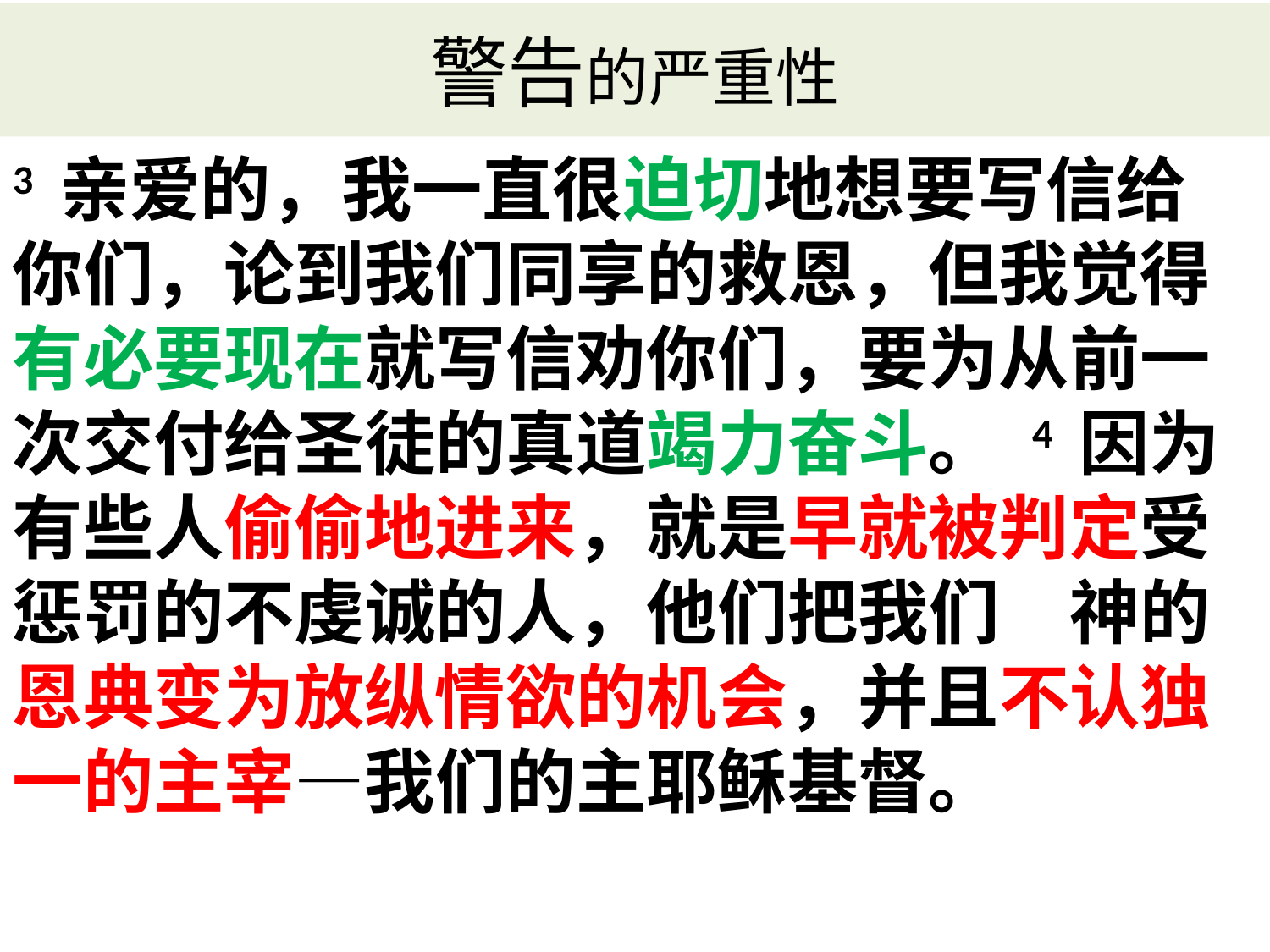

# 警告的严重性
3 亲爱的，我一直很迫切地想要写信给你们，论到我们同享的救恩，但我觉得有必要现在就写信劝你们，要为从前一次交付给圣徒的真道竭力奋斗。 4 因为有些人偷偷地进来，就是早就被判定受惩罚的不虔诚的人，他们把我们　神的恩典变为放纵情欲的机会，并且不认独一的主宰—我们的主耶稣基督。